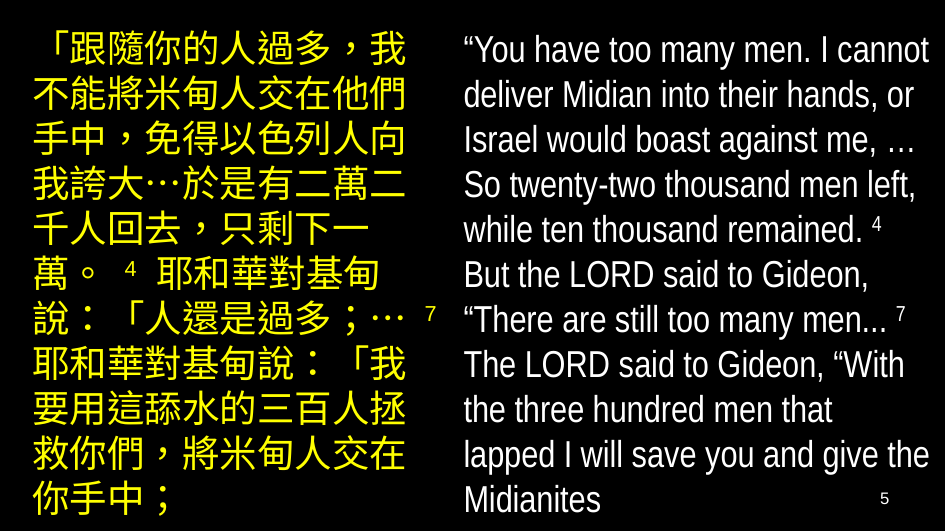

“You have too many men. I cannot deliver Midian into their hands, or Israel would boast against me, … So twenty-two thousand men left, while ten thousand remained. 4 But the Lord said to Gideon, “There are still too many men... 7 The Lord said to Gideon, “With the three hundred men that lapped I will save you and give the Midianites

「跟隨你的人過多，我不能將米甸人交在他們手中，免得以色列人向我誇大…於是有二萬二千人回去，只剩下一萬。 4 耶和華對基甸說：「人還是過多；… 7 耶和華對基甸說：「我要用這舔水的三百人拯救你們，將米甸人交在你手中；
5